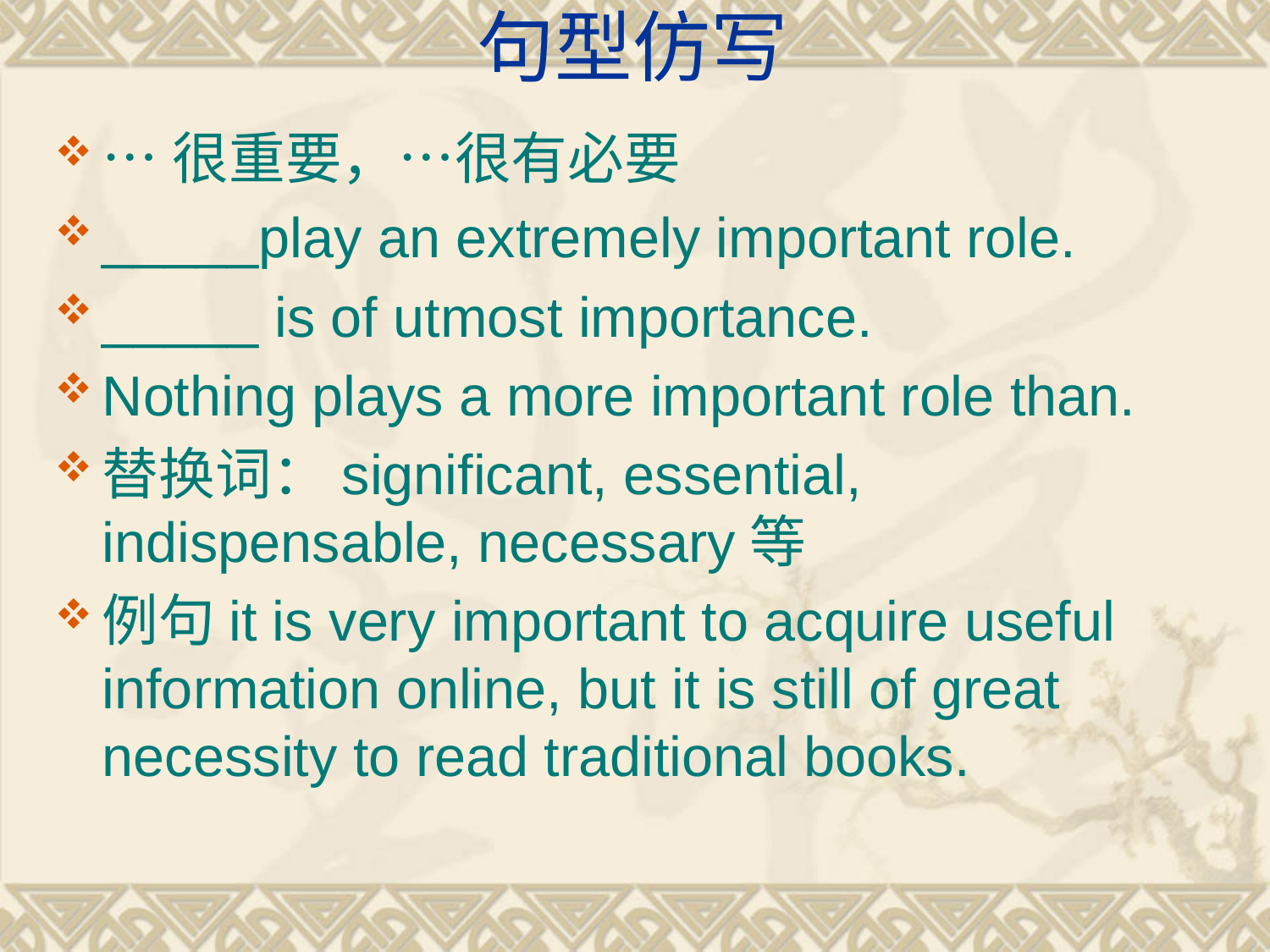

# 句型仿写
…很重要，…很有必要
_____play an extremely important role.
_____ is of utmost importance.
Nothing plays a more important role than.
替换词：significant, essential, indispensable, necessary等
例句it is very important to acquire useful information online, but it is still of great necessity to read traditional books.